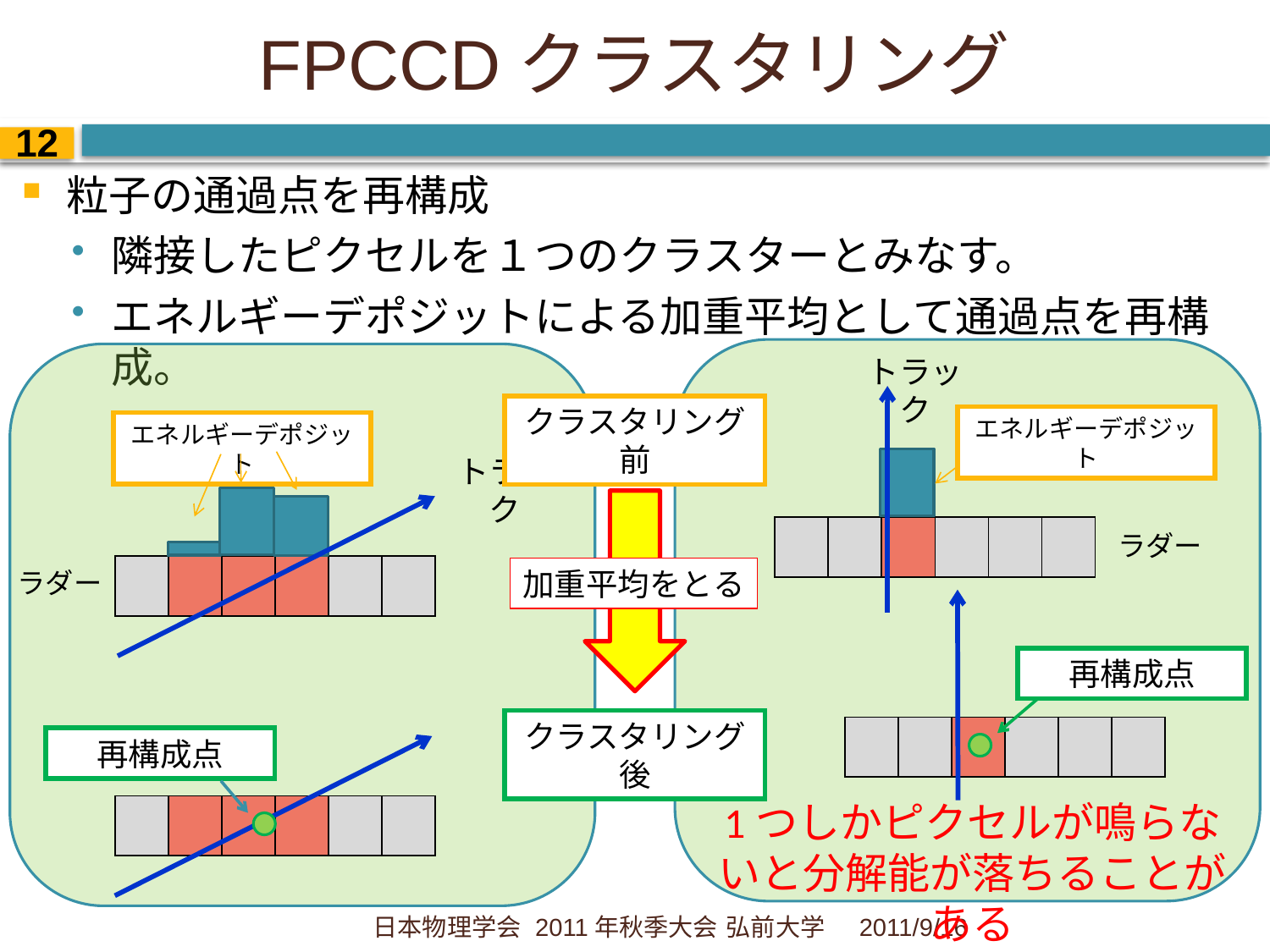

# FPCCDクラスタリング
12
粒子の通過点を再構成
隣接したピクセルを１つのクラスターとみなす。
エネルギーデポジットによる加重平均として通過点を再構成。

トラック
クラスタリング前
エネルギーデポジット
エネルギーデポジット
トラック

|  |  |  |  |  |  |
| --- | --- | --- | --- | --- | --- |
ラダー

|  |  |  |  |  |  |
| --- | --- | --- | --- | --- | --- |
加重平均をとる
ラダー
再構成点
クラスタリング後
|  |  |  |  |  |  |
| --- | --- | --- | --- | --- | --- |
再構成点

1つしかピクセルが鳴らないと分解能が落ちることがある
|  |  |  |  |  |  |
| --- | --- | --- | --- | --- | --- |

日本物理学会 2011年秋季大会 弘前大学
2011/9/16